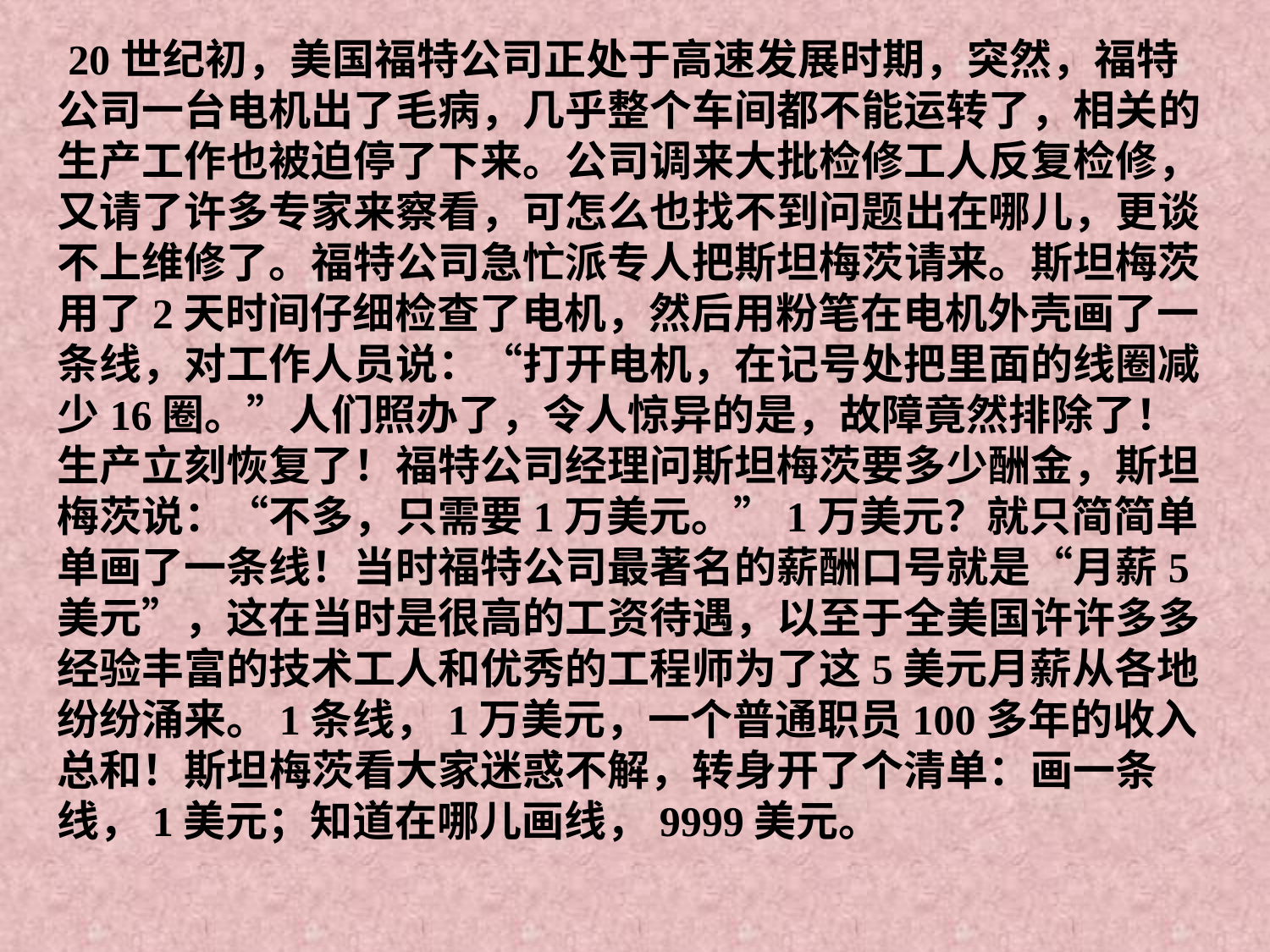

20世纪初，美国福特公司正处于高速发展时期，突然，福特公司一台电机出了毛病，几乎整个车间都不能运转了，相关的生产工作也被迫停了下来。公司调来大批检修工人反复检修，又请了许多专家来察看，可怎么也找不到问题出在哪儿，更谈不上维修了。福特公司急忙派专人把斯坦梅茨请来。斯坦梅茨用了2天时间仔细检查了电机，然后用粉笔在电机外壳画了一条线，对工作人员说：“打开电机，在记号处把里面的线圈减少16圈。”人们照办了，令人惊异的是，故障竟然排除了！生产立刻恢复了！福特公司经理问斯坦梅茨要多少酬金，斯坦梅茨说：“不多，只需要1万美元。”1万美元？就只简简单单画了一条线！当时福特公司最著名的薪酬口号就是“月薪5美元”，这在当时是很高的工资待遇，以至于全美国许许多多经验丰富的技术工人和优秀的工程师为了这5美元月薪从各地纷纷涌来。1条线，1万美元，一个普通职员100多年的收入总和！斯坦梅茨看大家迷惑不解，转身开了个清单：画一条线，1美元；知道在哪儿画线，9999美元。